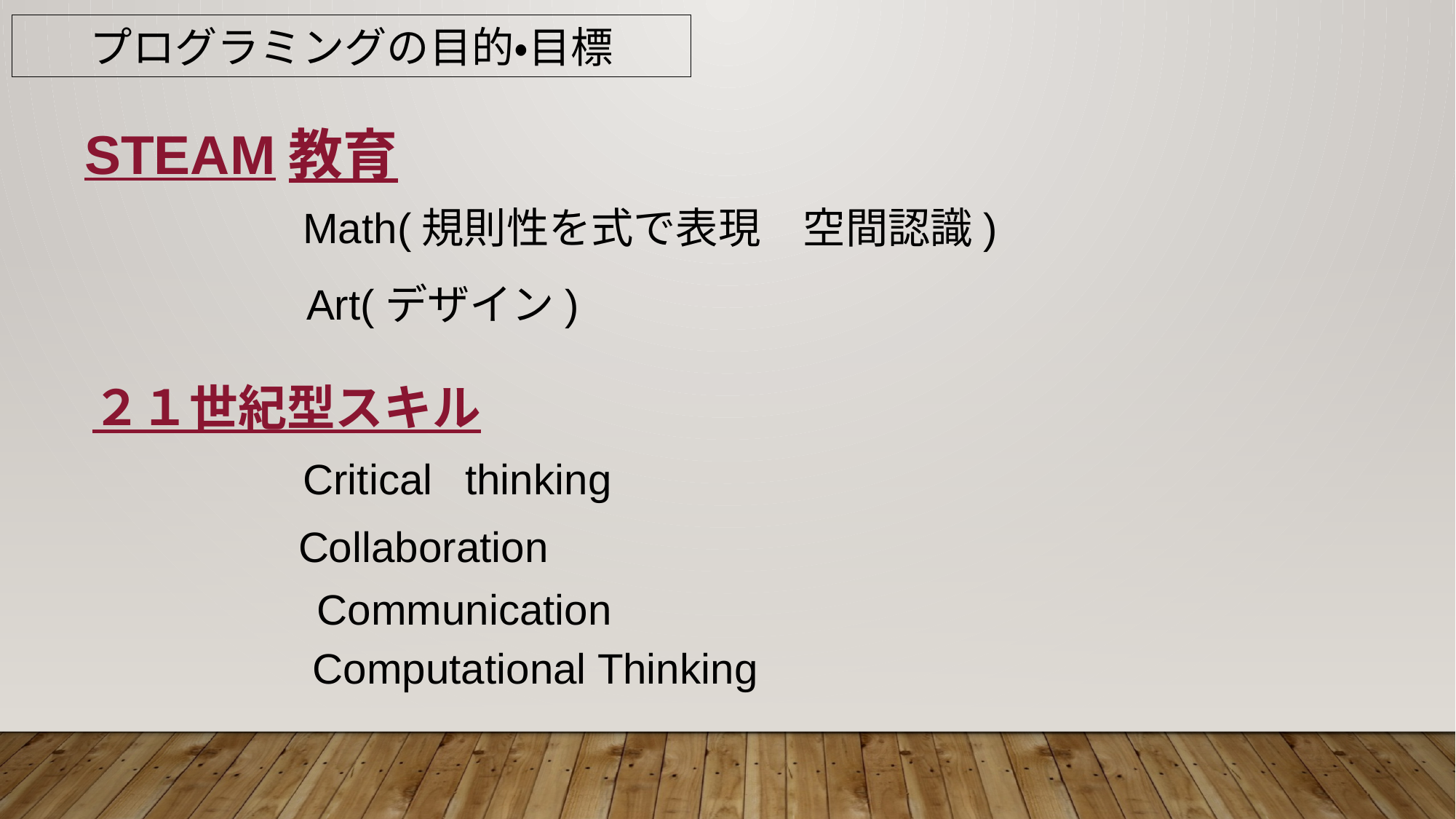

プログラミングの目的・目標
STEAM教育
Math(規則性を式で表現　空間認識)
Art(デザイン)
２１世紀型スキル
Critical thinking
Collaboration
Communication
Computational Thinking